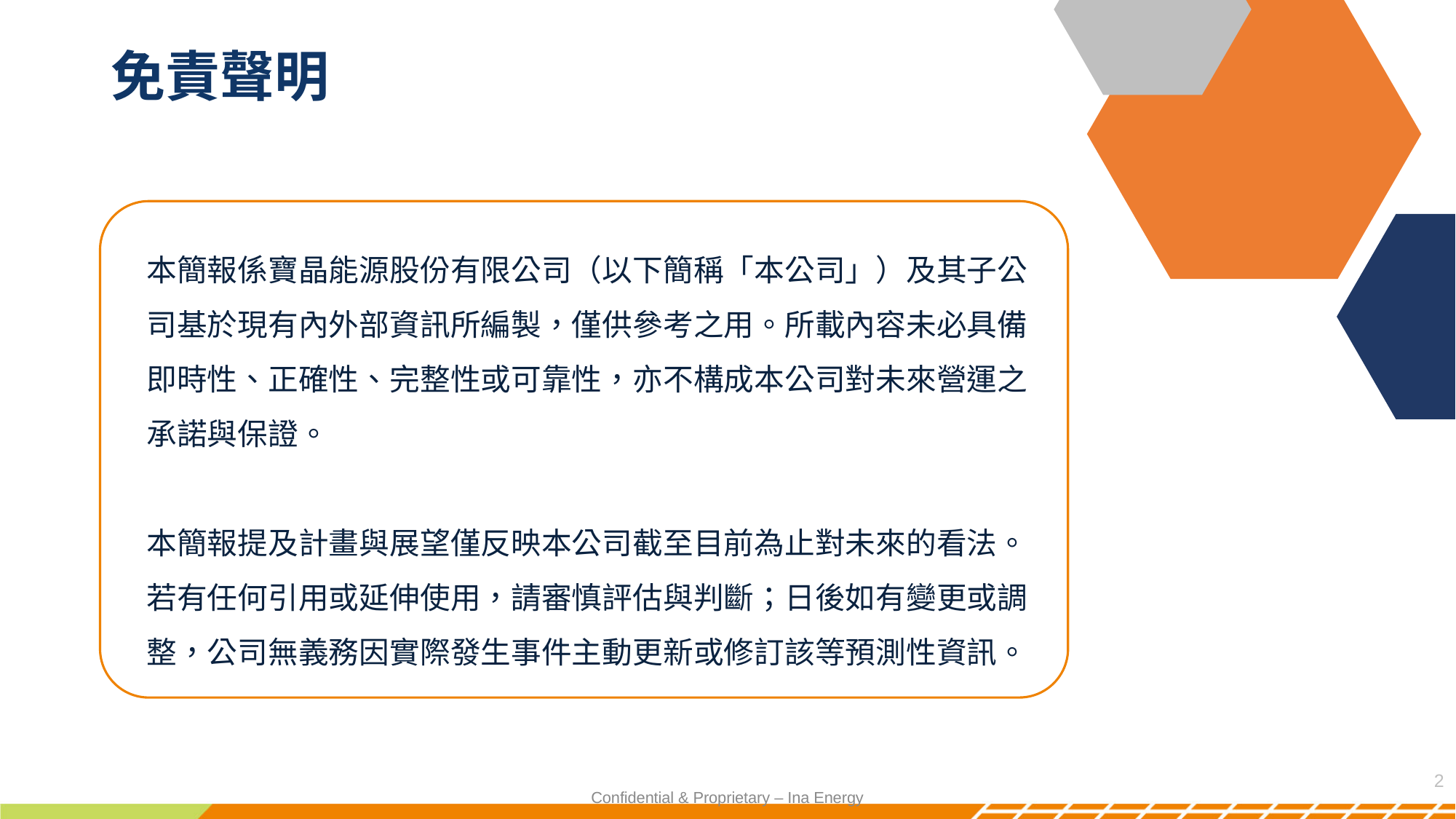

# 免責聲明

本簡報係寶晶能源股份有限公司（以下簡稱「本公司」）及其子公司基於現有內外部資訊所編製，僅供參考之用。所載內容未必具備即時性、正確性、完整性或可靠性，亦不構成本公司對未來營運之承諾與保證。

本簡報提及計畫與展望僅反映本公司截至目前為止對未來的看法。若有任何引用或延伸使用，請審慎評估與判斷；日後如有變更或調整，公司無義務因實際發生事件主動更新或修訂該等預測性資訊。

2
Confidential & Proprietary – Ina Energy